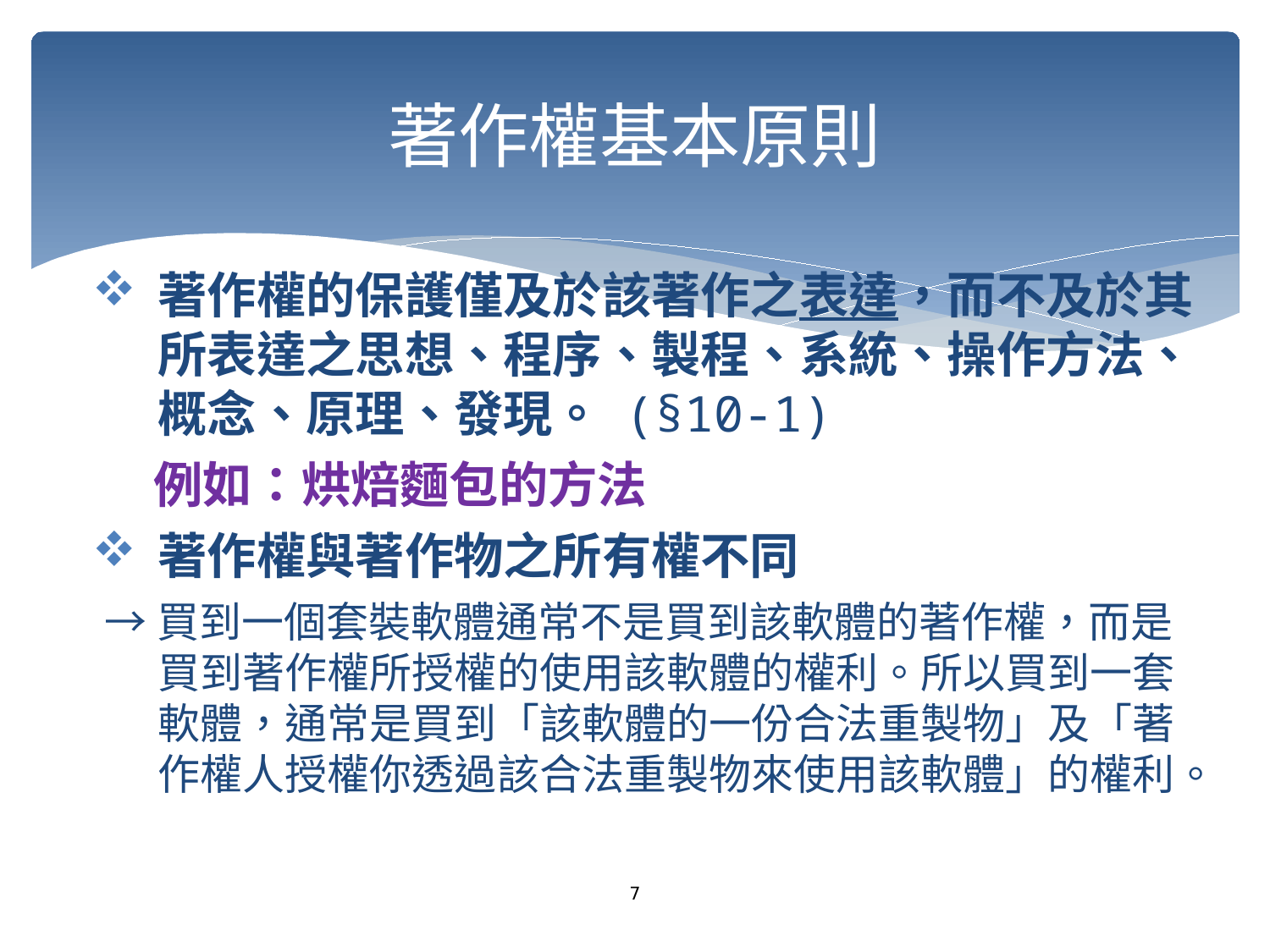

# 著作權基本原則
著作權的保護僅及於該著作之表達，而不及於其所表達之思想、程序、製程、系統、操作方法、概念、原理、發現。 (§10-1)
例如：烘焙麵包的方法
著作權與著作物之所有權不同
→買到一個套裝軟體通常不是買到該軟體的著作權，而是買到著作權所授權的使用該軟體的權利。所以買到一套軟體，通常是買到「該軟體的一份合法重製物」及「著作權人授權你透過該合法重製物來使用該軟體」的權利。
7